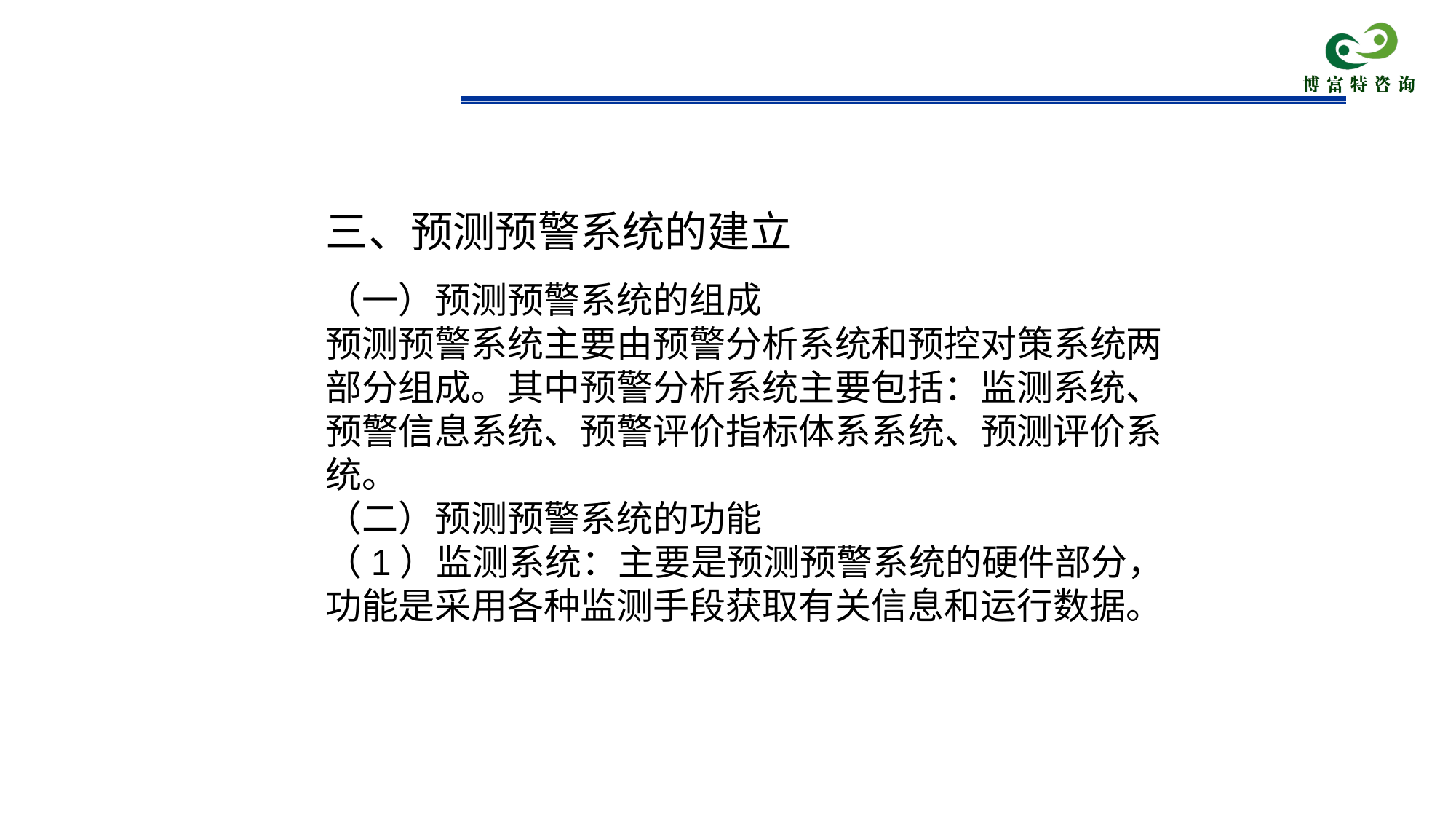

三、预测预警系统的建立
（一）预测预警系统的组成
预测预警系统主要由预警分析系统和预控对策系统两部分组成。其中预警分析系统主要包括：监测系统、预警信息系统、预警评价指标体系系统、预测评价系统。
（二）预测预警系统的功能
（1）监测系统：主要是预测预警系统的硬件部分，功能是采用各种监测手段获取有关信息和运行数据。